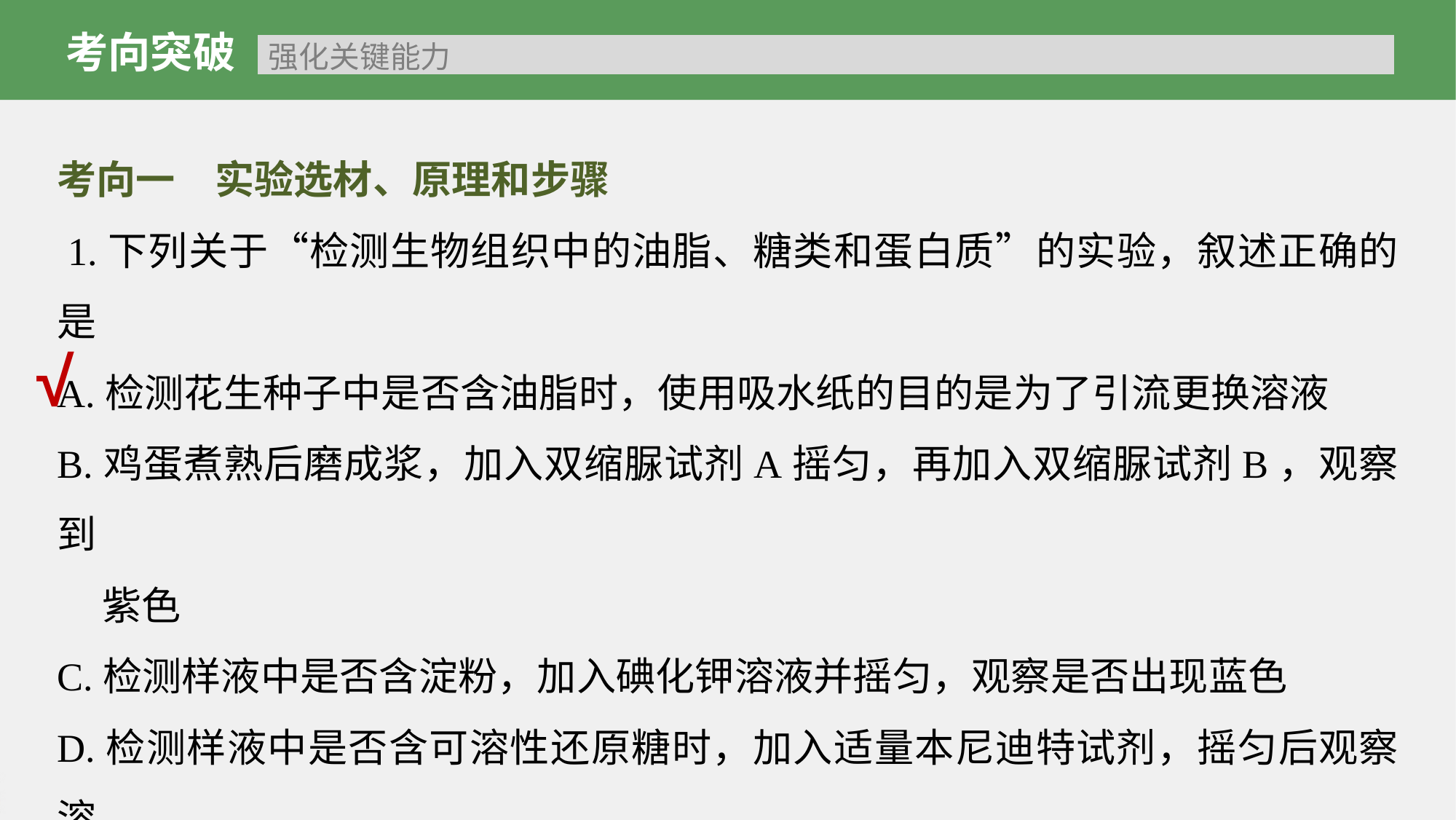

考向突破    强化关键能力

考向一　实验选材、原理和步骤
 1.下列关于“检测生物组织中的油脂、糖类和蛋白质”的实验，叙述正确的是
A.检测花生种子中是否含油脂时，使用吸水纸的目的是为了引流更换溶液
B.鸡蛋煮熟后磨成浆，加入双缩脲试剂A摇匀，再加入双缩脲试剂B，观察到
    紫色
C.检测样液中是否含淀粉，加入碘化钾溶液并摇匀，观察是否出现蓝色
D.检测样液中是否含可溶性还原糖时，加入适量本尼迪特试剂，摇匀后观察溶
    液是否产生红黄色沉淀
√